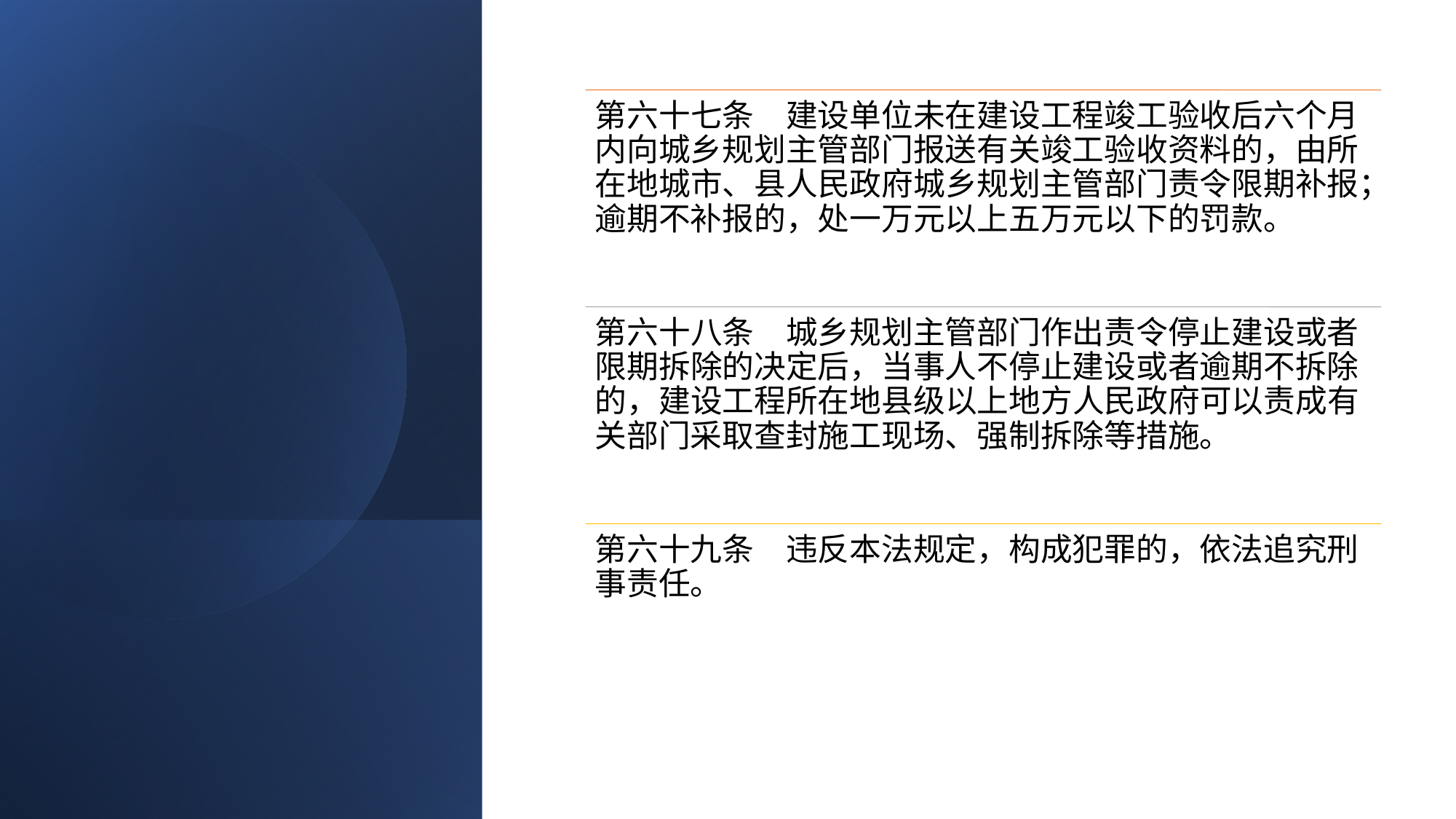

第六十七条　建设单位未在建设工程竣工验收后六个月内向城乡规划主管部门报送有关竣工验收资料的，由所在地城市、县人民政府城乡规划主管部门责令限期补报；逾期不补报的，处一万元以上五万元以下的罚款。
第六十八条　城乡规划主管部门作出责令停止建设或者限期拆除的决定后，当事人不停止建设或者逾期不拆除的，建设工程所在地县级以上地方人民政府可以责成有关部门采取查封施工现场、强制拆除等措施。
第六十九条　违反本法规定，构成犯罪的，依法追究刑事责任。

#